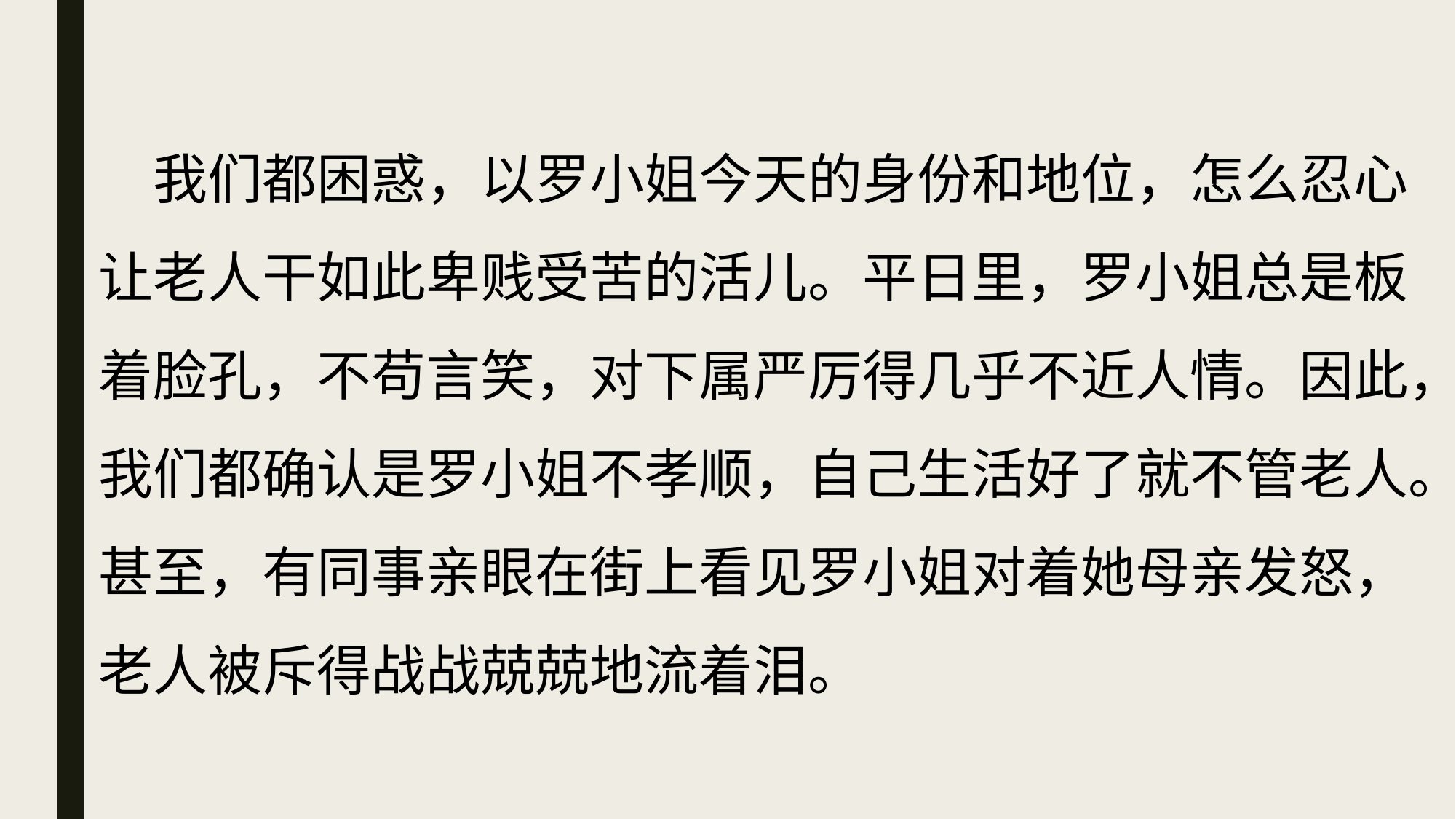

我们都困惑，以罗小姐今天的身份和地位，怎么忍心让老人干如此卑贱受苦的活儿。平日里，罗小姐总是板着脸孔，不苟言笑，对下属严厉得几乎不近人情。因此，我们都确认是罗小姐不孝顺，自己生活好了就不管老人。甚至，有同事亲眼在街上看见罗小姐对着她母亲发怒，老人被斥得战战兢兢地流着泪。